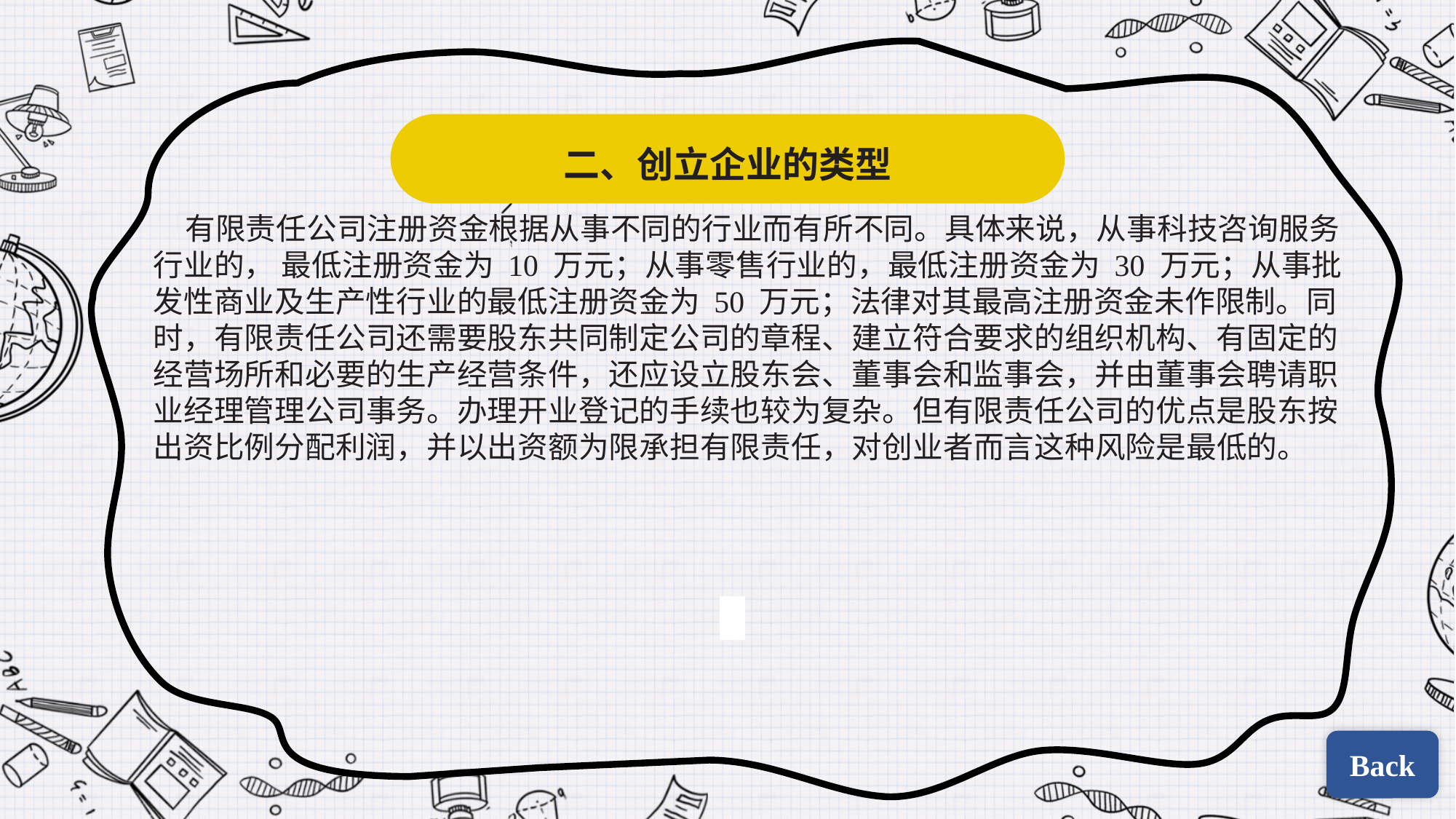

二、创立企业的类型
有限责任公司注册资金根据从事不同的行业而有所不同。具体来说，从事科技咨询服务行业的， 最低注册资金为 10 万元；从事零售行业的，最低注册资金为 30 万元；从事批发性商业及生产性行业的最低注册资金为 50 万元；法律对其最高注册资金未作限制。同时，有限责任公司还需要股东共同制定公司的章程、建立符合要求的组织机构、有固定的经营场所和必要的生产经营条件，还应设立股东会、董事会和监事会，并由董事会聘请职业经理管理公司事务。办理开业登记的手续也较为复杂。但有限责任公司的优点是股东按出资比例分配利润，并以出资额为限承担有限责任，对创业者而言这种风险是最低的。
|  |  |
| --- | --- |
|  |  |

Back